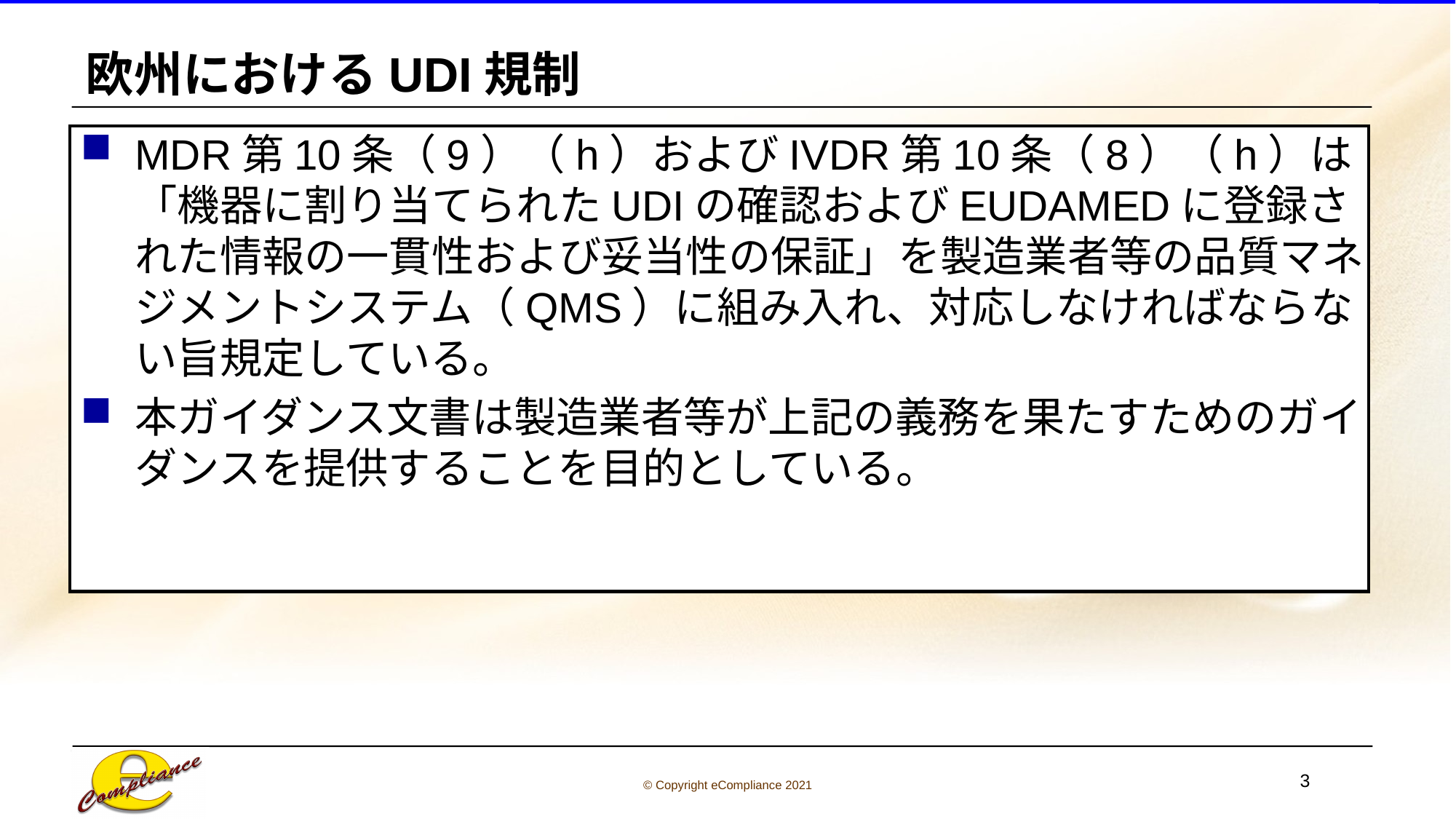

# 欧州におけるUDI規制
MDR第10条（9）（h）およびIVDR第10条（8）（h）は「機器に割り当てられたUDIの確認およびEUDAMEDに登録された情報の一貫性および妥当性の保証」を製造業者等の品質マネジメントシステム（QMS）に組み入れ、対応しなければならない旨規定している。
本ガイダンス文書は製造業者等が上記の義務を果たすためのガイダンスを提供することを目的としている。